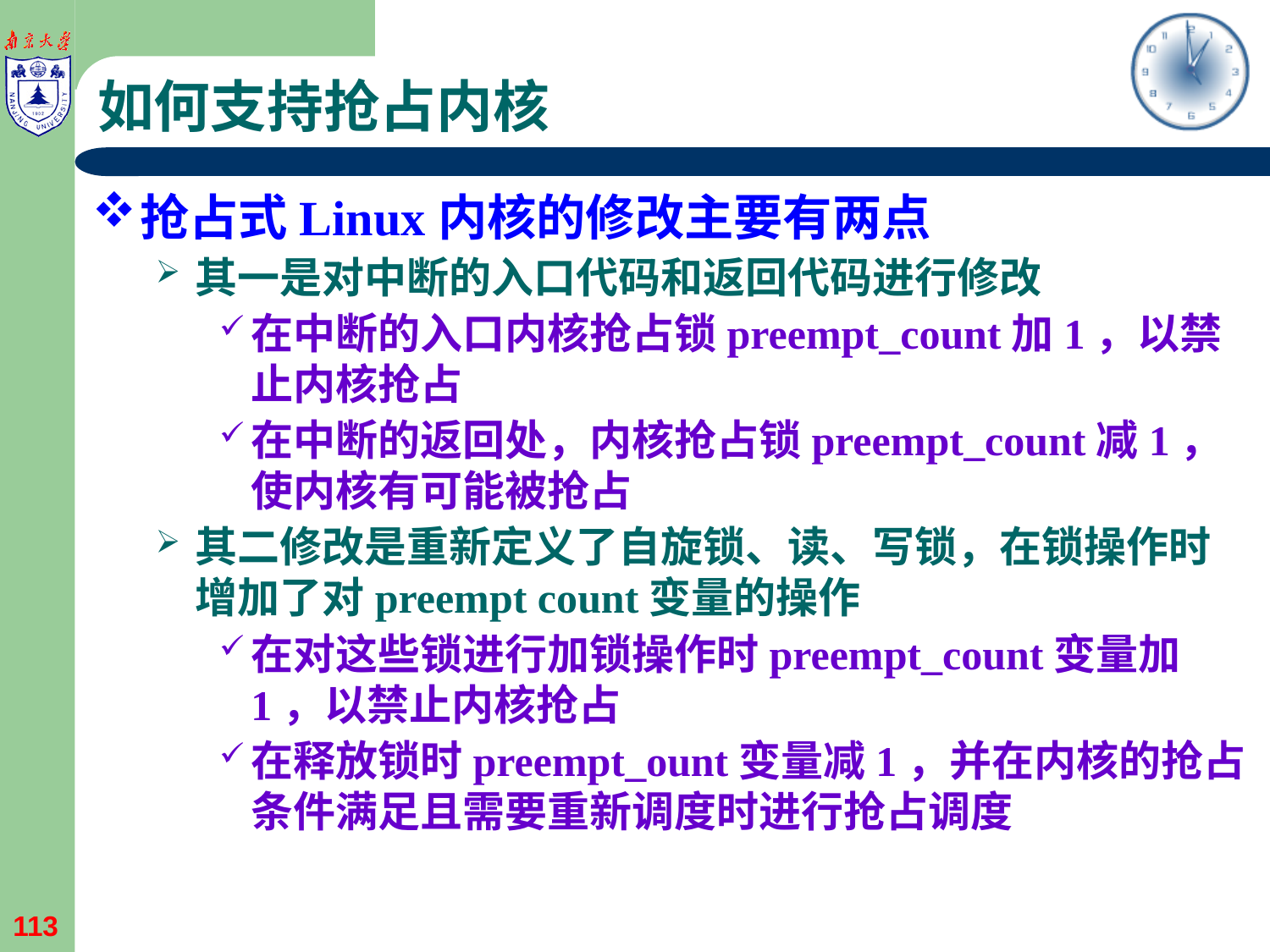

# 如何支持抢占内核
抢占式Linux内核的修改主要有两点
其一是对中断的入口代码和返回代码进行修改
在中断的入口内核抢占锁preempt_count加1，以禁止内核抢占
在中断的返回处，内核抢占锁preempt_count减1，使内核有可能被抢占
其二修改是重新定义了自旋锁、读、写锁，在锁操作时增加了对preempt count变量的操作
在对这些锁进行加锁操作时preempt_count变量加1，以禁止内核抢占
在释放锁时preempt_ount变量减1，并在内核的抢占条件满足且需要重新调度时进行抢占调度
113